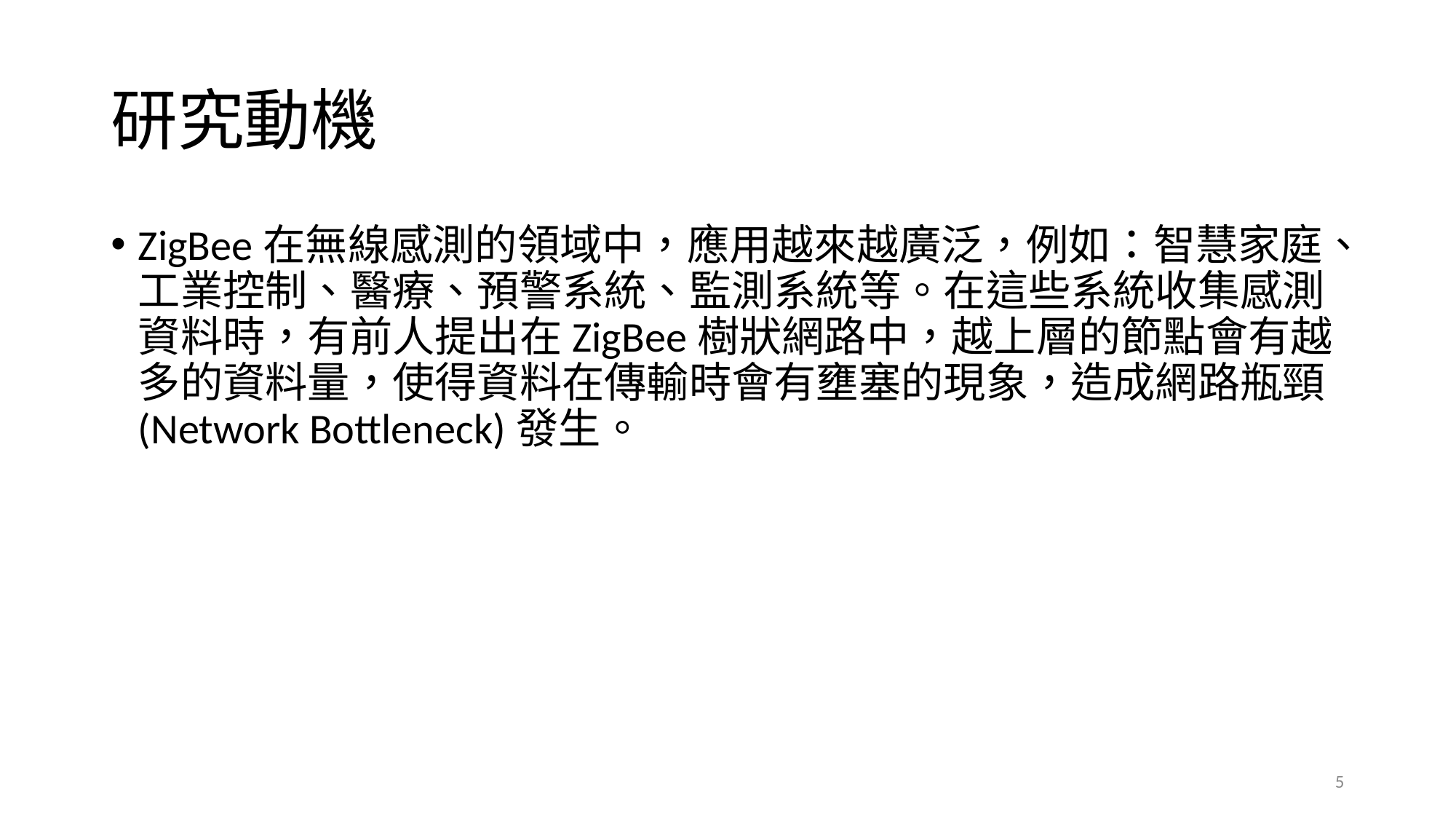

# 研究動機
ZigBee在無線感測的領域中，應用越來越廣泛，例如：智慧家庭、工業控制、醫療、預警系統、監測系統等。在這些系統收集感測資料時，有前人提出在ZigBee樹狀網路中，越上層的節點會有越多的資料量，使得資料在傳輸時會有壅塞的現象，造成網路瓶頸(Network Bottleneck)發生。
5